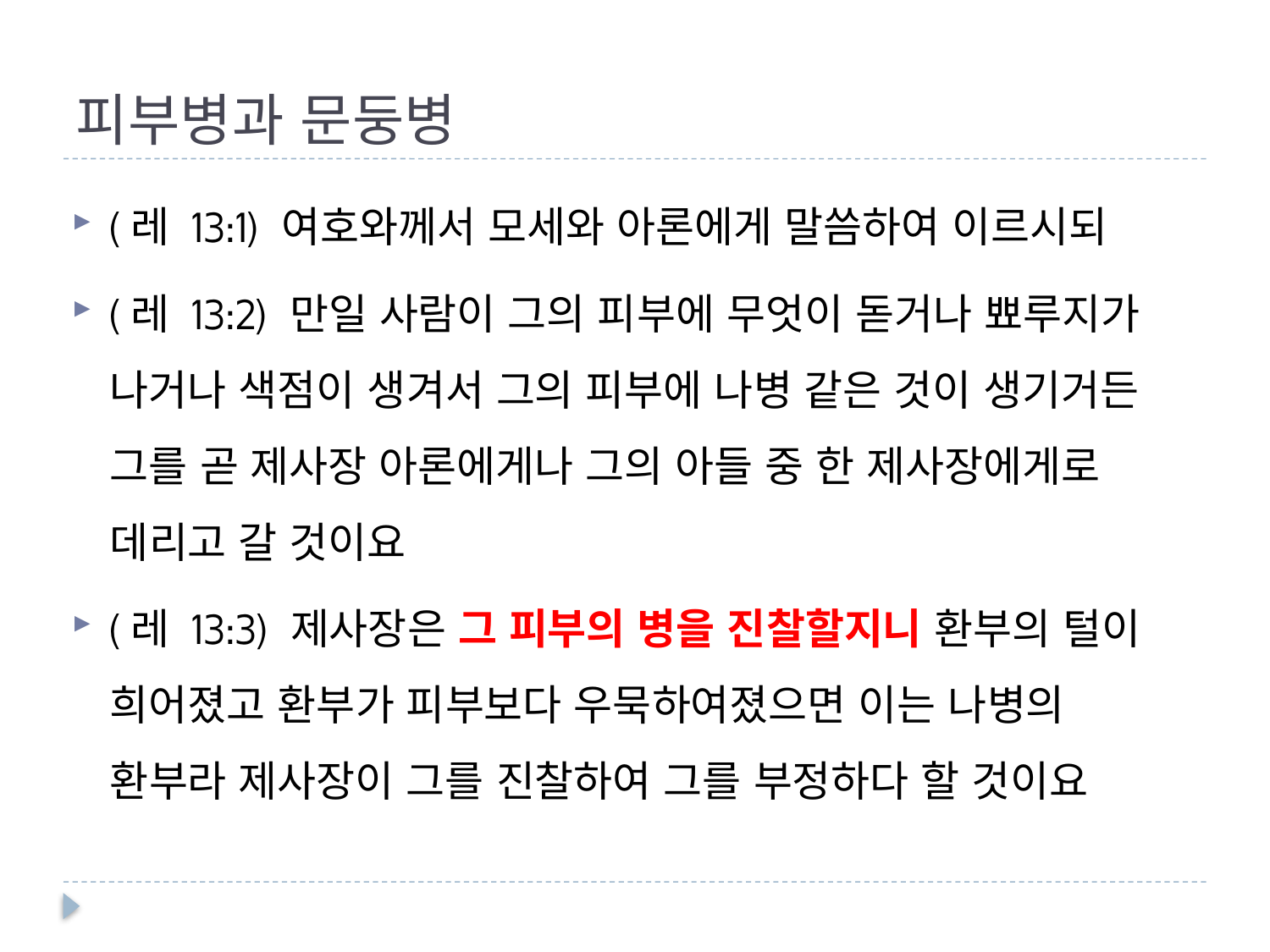

# 피부병과 문둥병
(레 13:1) 여호와께서 모세와 아론에게 말씀하여 이르시되
(레 13:2) 만일 사람이 그의 피부에 무엇이 돋거나 뾰루지가 나거나 색점이 생겨서 그의 피부에 나병 같은 것이 생기거든 그를 곧 제사장 아론에게나 그의 아들 중 한 제사장에게로 데리고 갈 것이요
(레 13:3) 제사장은 그 피부의 병을 진찰할지니 환부의 털이 희어졌고 환부가 피부보다 우묵하여졌으면 이는 나병의 환부라 제사장이 그를 진찰하여 그를 부정하다 할 것이요